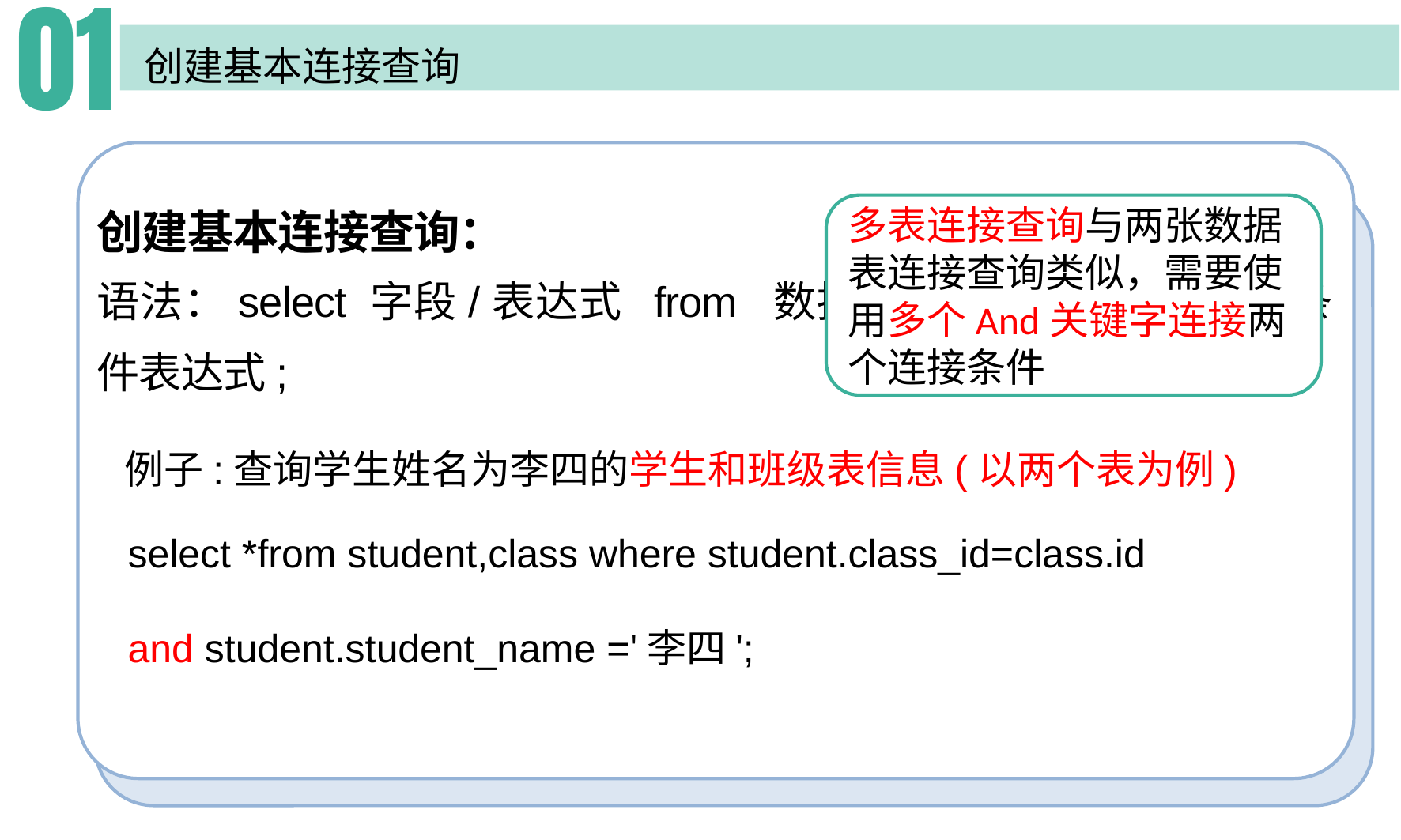

01

创建基本连接查询

创建基本连接查询：
语法：select 字段/表达式  from  数据表1,数据表2  where 条件表达式;
多表连接查询与两张数据表连接查询类似，需要使用多个And关键字连接两个连接条件
例子:查询学生姓名为李四的学生和班级表信息(以两个表为例)
select *from student,class where student.class_id=class.id

and student.student_name ='李四';